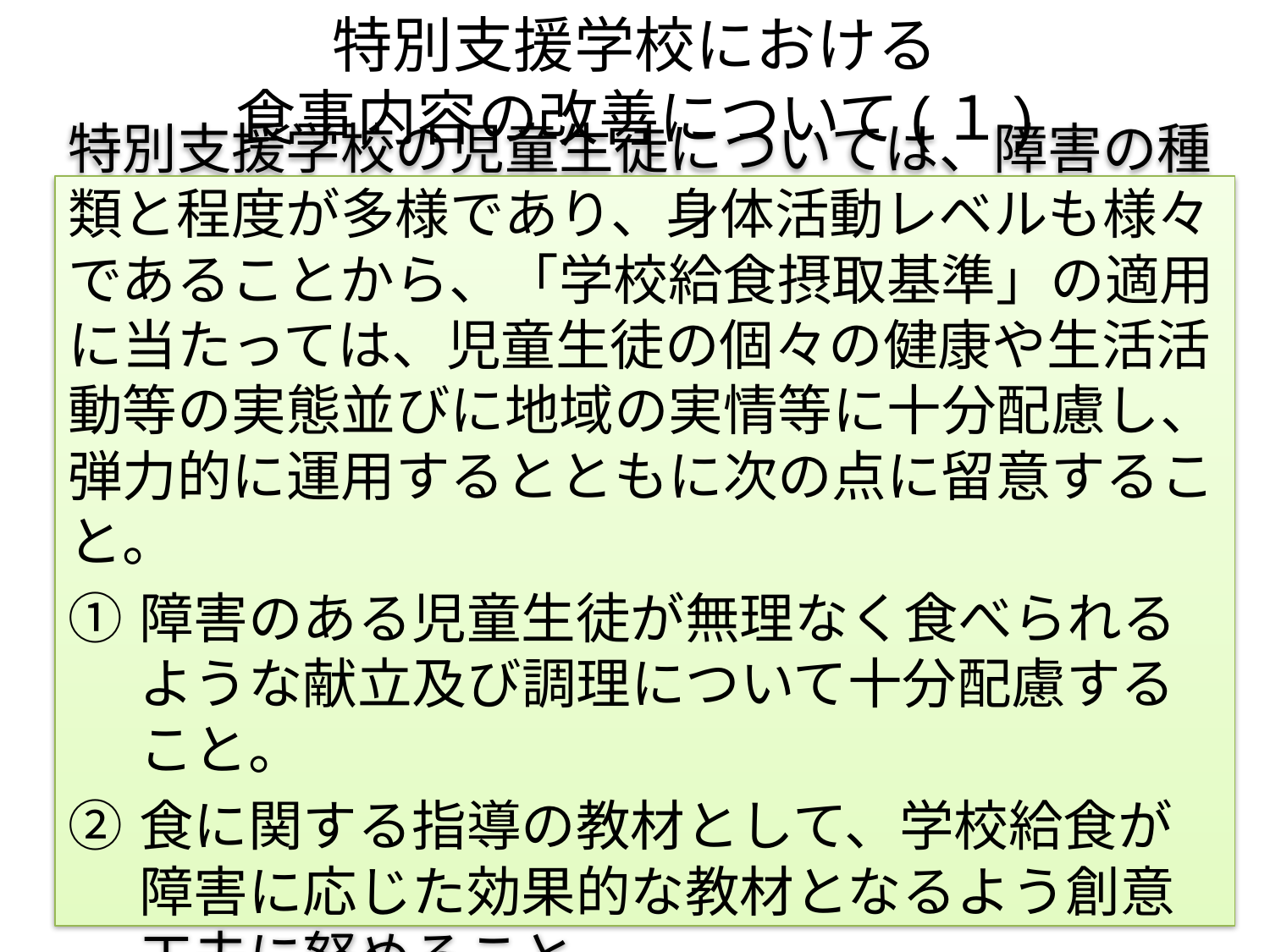

# 特別支援学校における 食事内容の改善について(１)
特別支援学校の児童生徒については、障害の種類と程度が多様であり、身体活動レベルも様々であることから、「学校給食摂取基準」の適用に当たっては、児童生徒の個々の健康や生活活動等の実態並びに地域の実情等に十分配慮し、弾力的に運用するとともに次の点に留意すること。
障害のある児童生徒が無理なく食べられるような献立及び調理について十分配慮すること。
食に関する指導の教材として、学校給食が障害に応じた効果的な教材となるよう創意工夫に努めること。